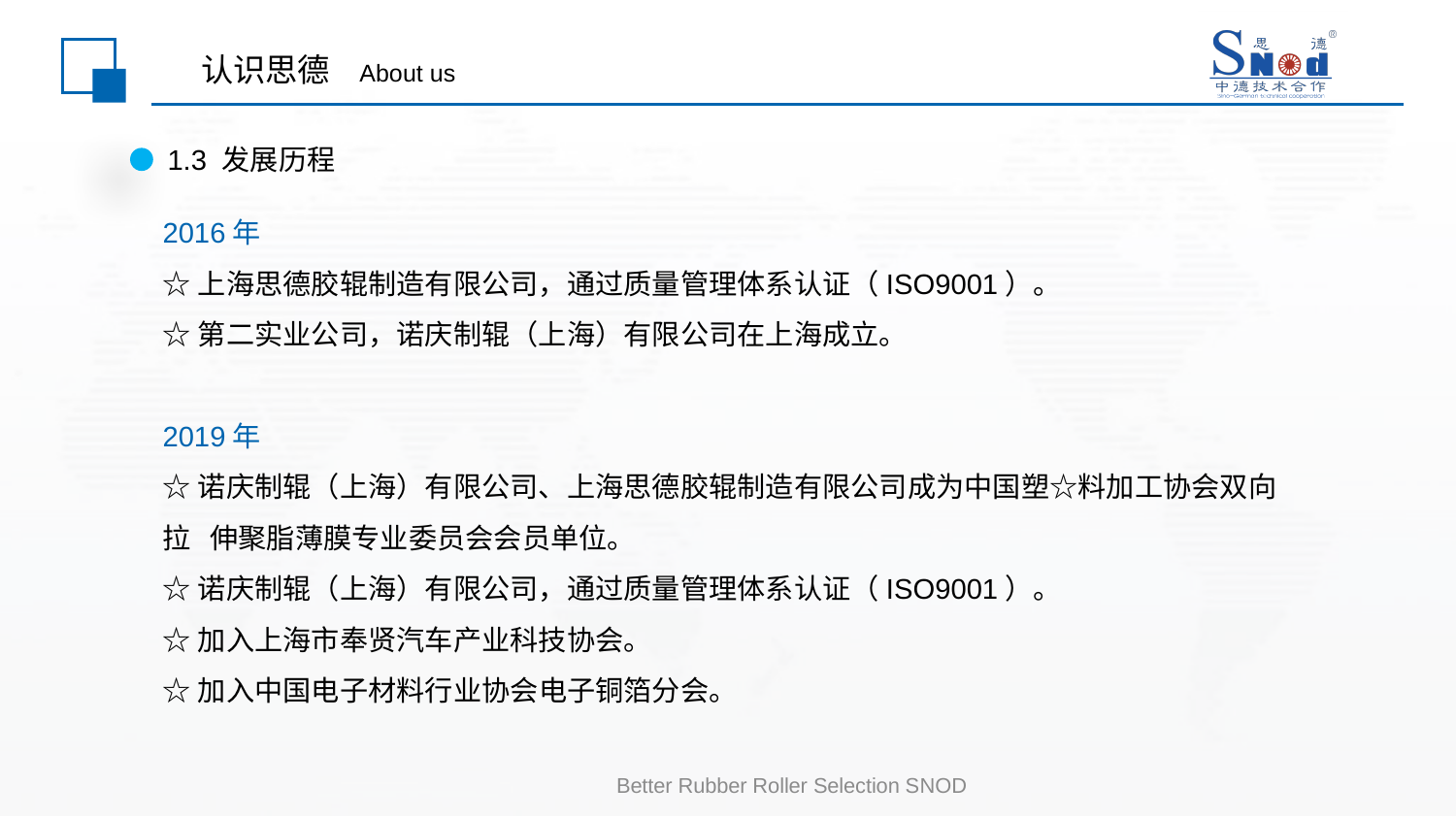

# 认识思德   About us
1.3 发展历程

2016年
☆上海思德胶辊制造有限公司，通过质量管理体系认证（ISO9001）。
☆第二实业公司，诺庆制辊（上海）有限公司在上海成立。

2019年
☆诺庆制辊（上海）有限公司、上海思德胶辊制造有限公司成为中国塑☆料加工协会双向拉   伸聚脂薄膜专业委员会会员单位。
☆诺庆制辊（上海）有限公司，通过质量管理体系认证（ISO9001）。
☆加入上海市奉贤汽车产业科技协会。
☆加入中国电子材料行业协会电子铜箔分会。

17
Better Rubber Roller Selection SNOD